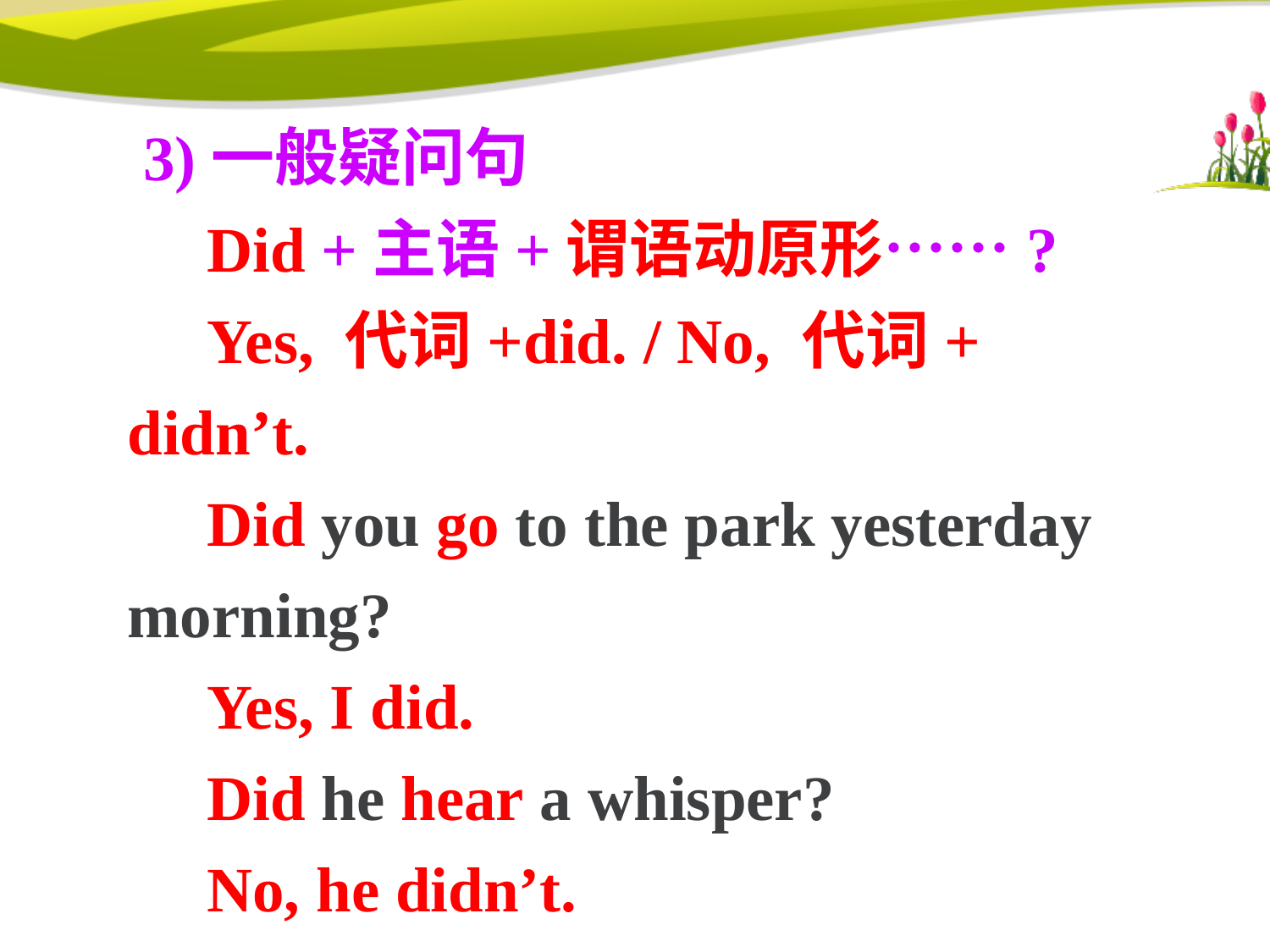

3)一般疑问句
     Did +主语+谓语动原形……?
     Yes, 代词+did. / No, 代词+ didn’t.
     Did you go to the park yesterday morning?
     Yes, I did.
     Did he hear a whisper?
     No, he didn’t.